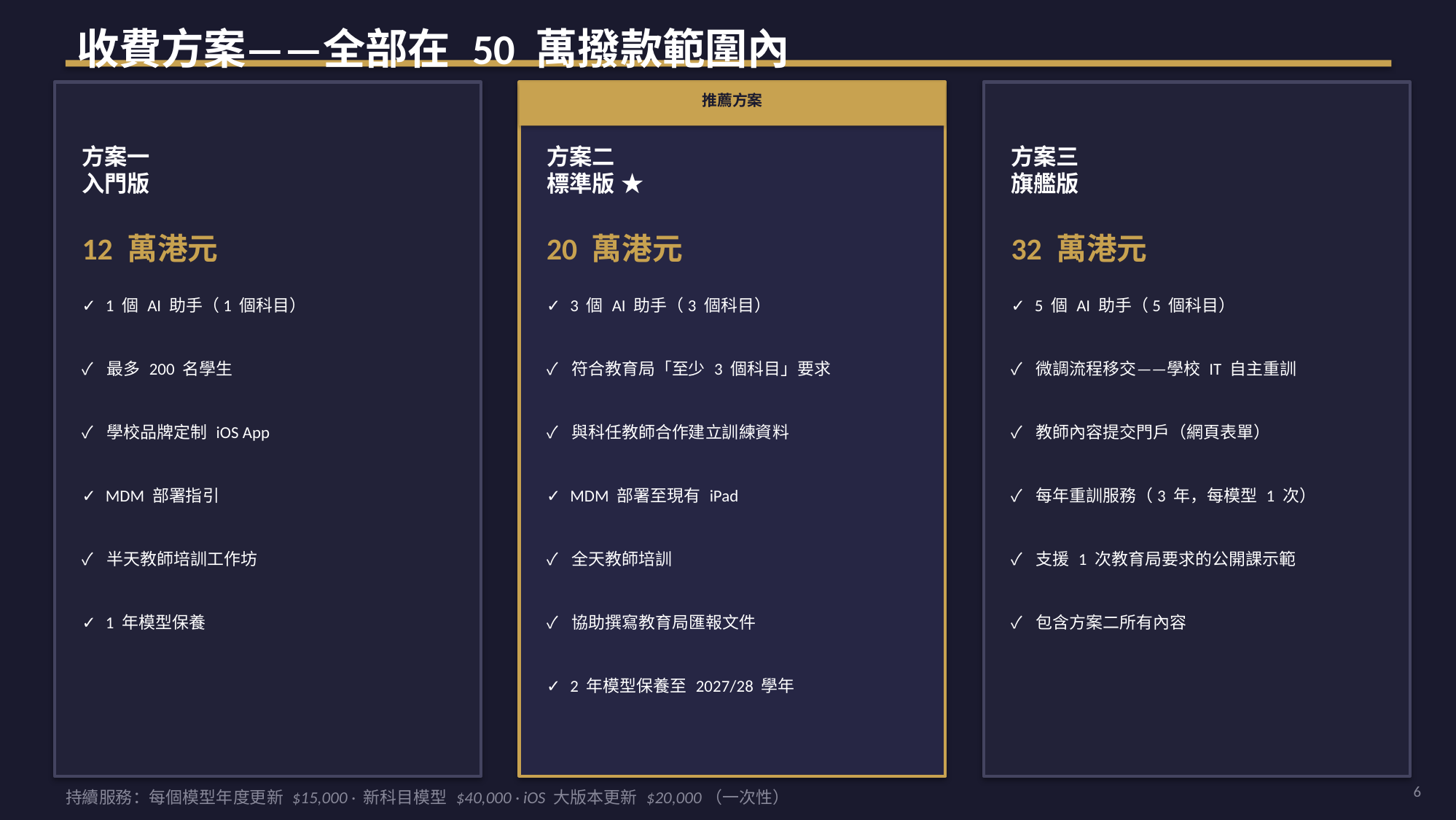

收費方案——全部在 50 萬撥款範圍內

推薦方案
方案一
入門版
方案二
標準版 ★
方案三
旗艦版
12 萬港元
20 萬港元
32 萬港元
✓  1 個 AI 助手（1 個科目）
✓  3 個 AI 助手（3 個科目）
✓  5 個 AI 助手（5 個科目）
✓  最多 200 名學生
✓  符合教育局「至少 3 個科目」要求
✓  微調流程移交——學校 IT 自主重訓
✓  學校品牌定制 iOS App
✓  與科任教師合作建立訓練資料
✓  教師內容提交門戶（網頁表單）
✓  MDM 部署指引
✓  MDM 部署至現有 iPad
✓  每年重訓服務（3 年，每模型 1 次）
✓  半天教師培訓工作坊
✓  全天教師培訓
✓  支援 1 次教育局要求的公開課示範
✓  1 年模型保養
✓  協助撰寫教育局匯報文件
✓  包含方案二所有內容
✓  2 年模型保養至 2027/28 學年
6
持續服務：每個模型年度更新 $15,000 · 新科目模型 $40,000 · iOS 大版本更新 $20,000（一次性）